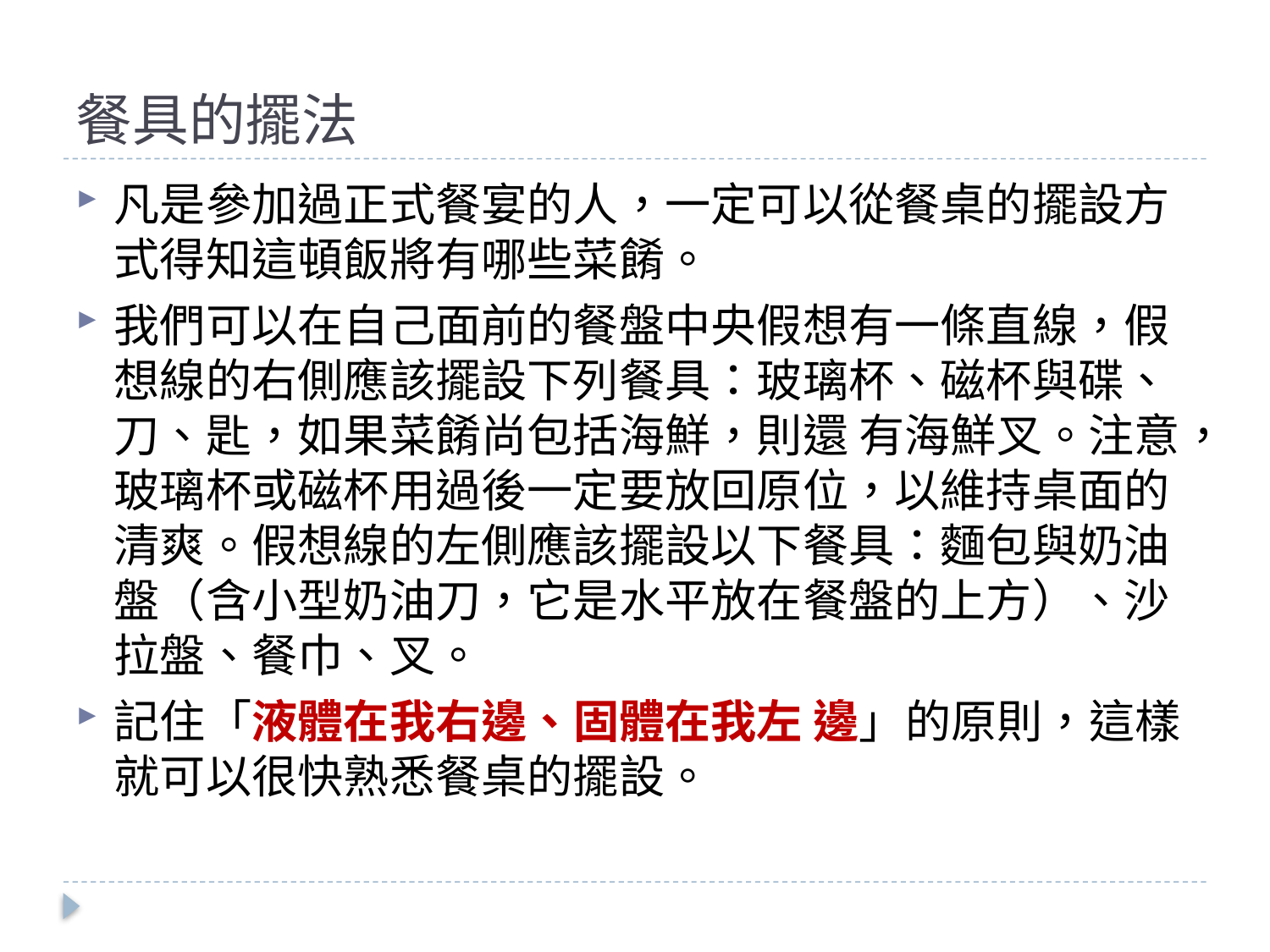

# 餐具的擺法
凡是參加過正式餐宴的人，一定可以從餐桌的擺設方式得知這頓飯將有哪些菜餚。
我們可以在自己面前的餐盤中央假想有一條直線，假想線的右側應該擺設下列餐具：玻璃杯、磁杯與碟、刀、匙，如果菜餚尚包括海鮮，則還 有海鮮叉。注意，玻璃杯或磁杯用過後一定要放回原位，以維持桌面的清爽。假想線的左側應該擺設以下餐具：麵包與奶油盤（含小型奶油刀，它是水平放在餐盤的上方）、沙拉盤、餐巾、叉。
記住「液體在我右邊、固體在我左 邊」的原則，這樣就可以很快熟悉餐桌的擺設。